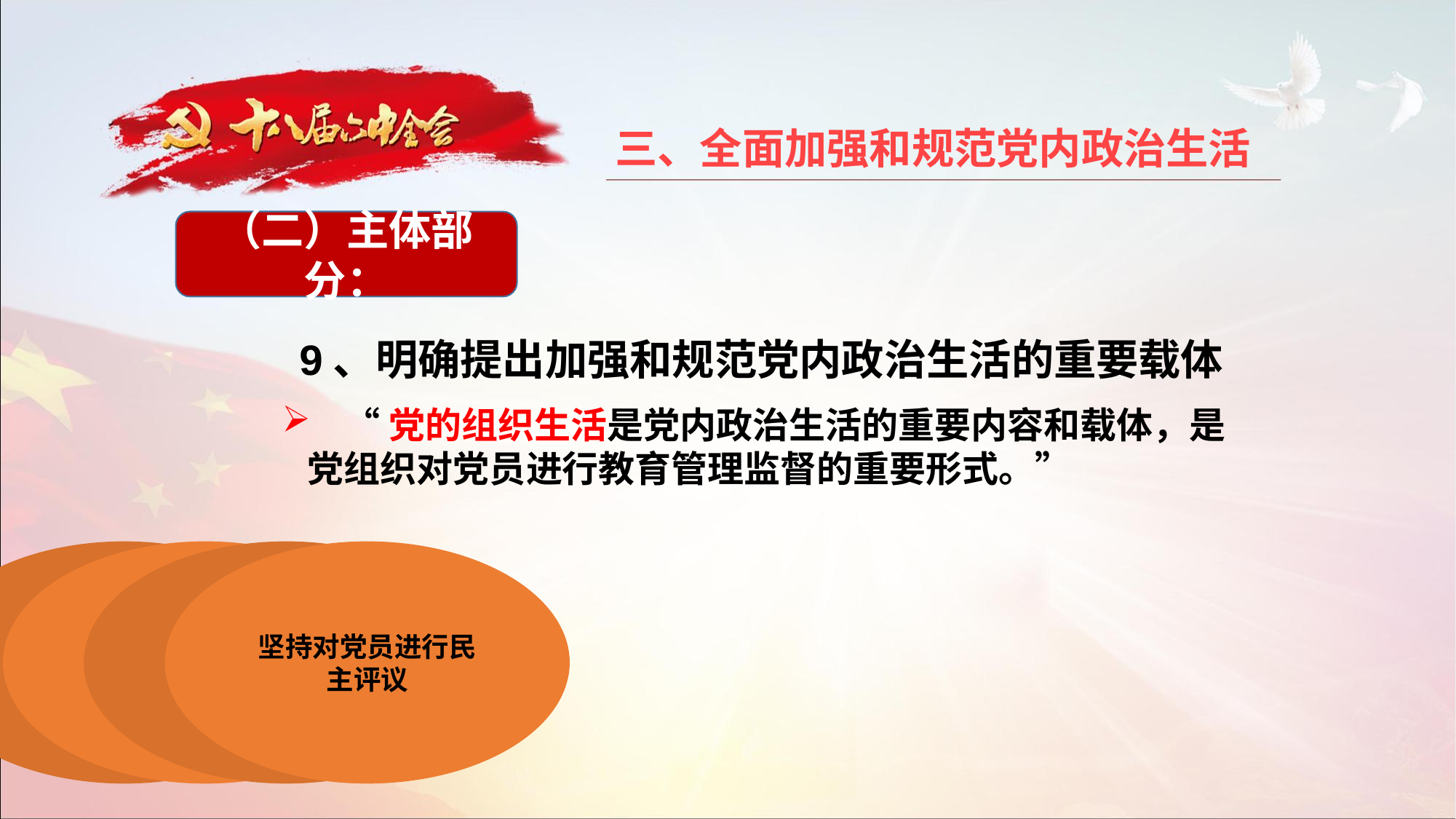

三、全面加强和规范党内政治生活
（二）主体部分：

9、明确提出加强和规范党内政治生活的重要载体
    “党的组织生活是党内政治生活的重要内容和载体，是党组织对党员进行教育管理监督的重要形式。”
坚持谈心谈话制度